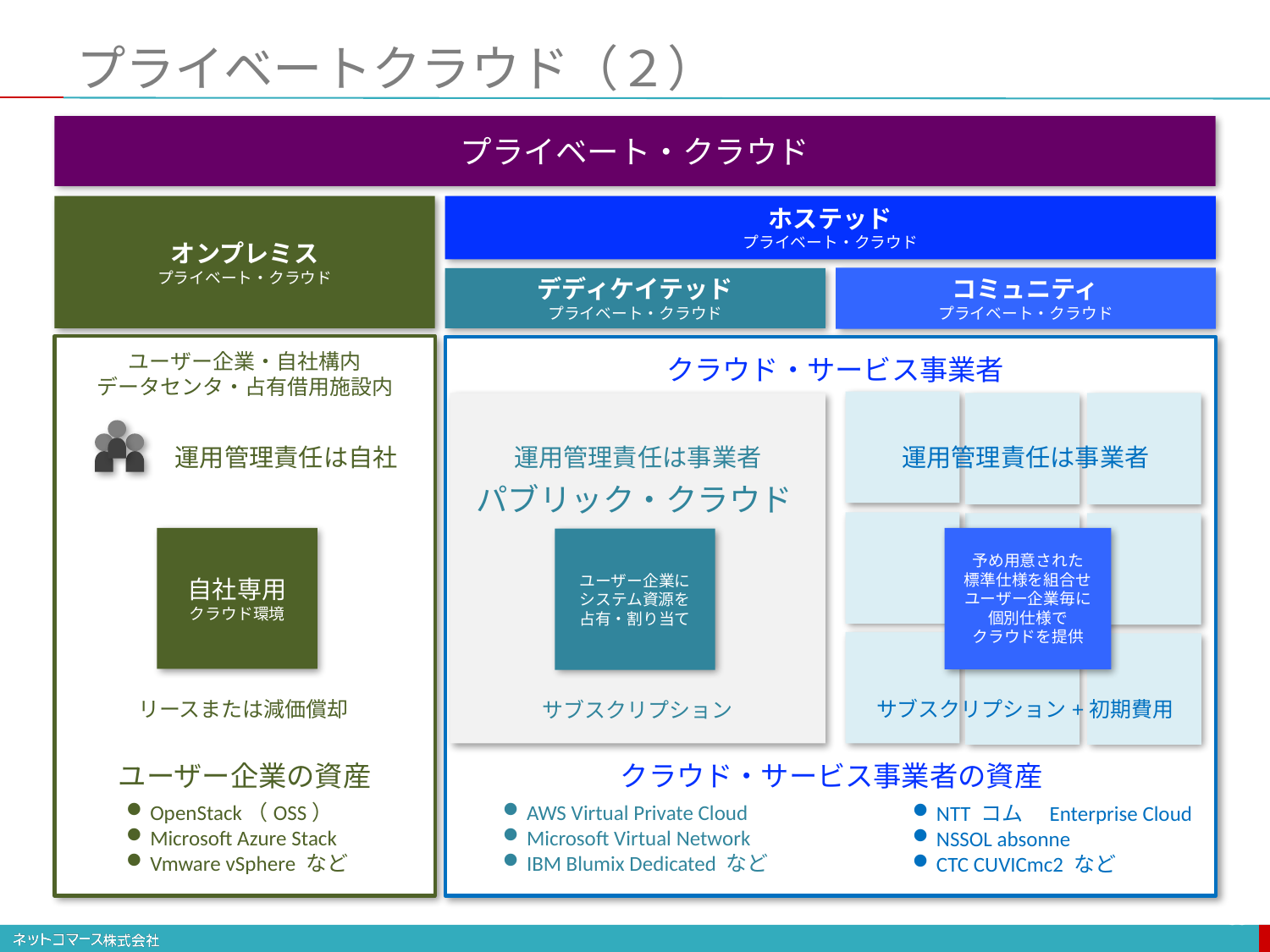

# プライベートクラウド（２）
プライベート・クラウド
オンプレミス
プライベート・クラウド
ホステッド
プライベート・クラウド
コミュニティ
プライベート・クラウド
デディケイテッド
プライベート・クラウド

ユーザー企業・自社構内
データセンタ・占有借用施設内
クラウド・サービス事業者

運用管理責任は自社
運用管理責任は事業者
運用管理責任は事業者
パブリック・クラウド

自社専用
クラウド環境
予め用意された
標準仕様を組合せユーザー企業毎に個別仕様で
クラウドを提供
ユーザー企業に
システム資源を
占有・割り当て

リースまたは減価償却
サブスクリプション+初期費用
サブスクリプション
ユーザー企業の資産
クラウド・サービス事業者の資産
OpenStack（OSS）
Microsoft Azure Stack
Vmware vSphere など
AWS Virtual Private Cloud
Microsoft Virtual Network
IBM Blumix Dedicated など
NTT コム　Enterprise Cloud
NSSOL absonne
CTC CUVICmc2 など
33